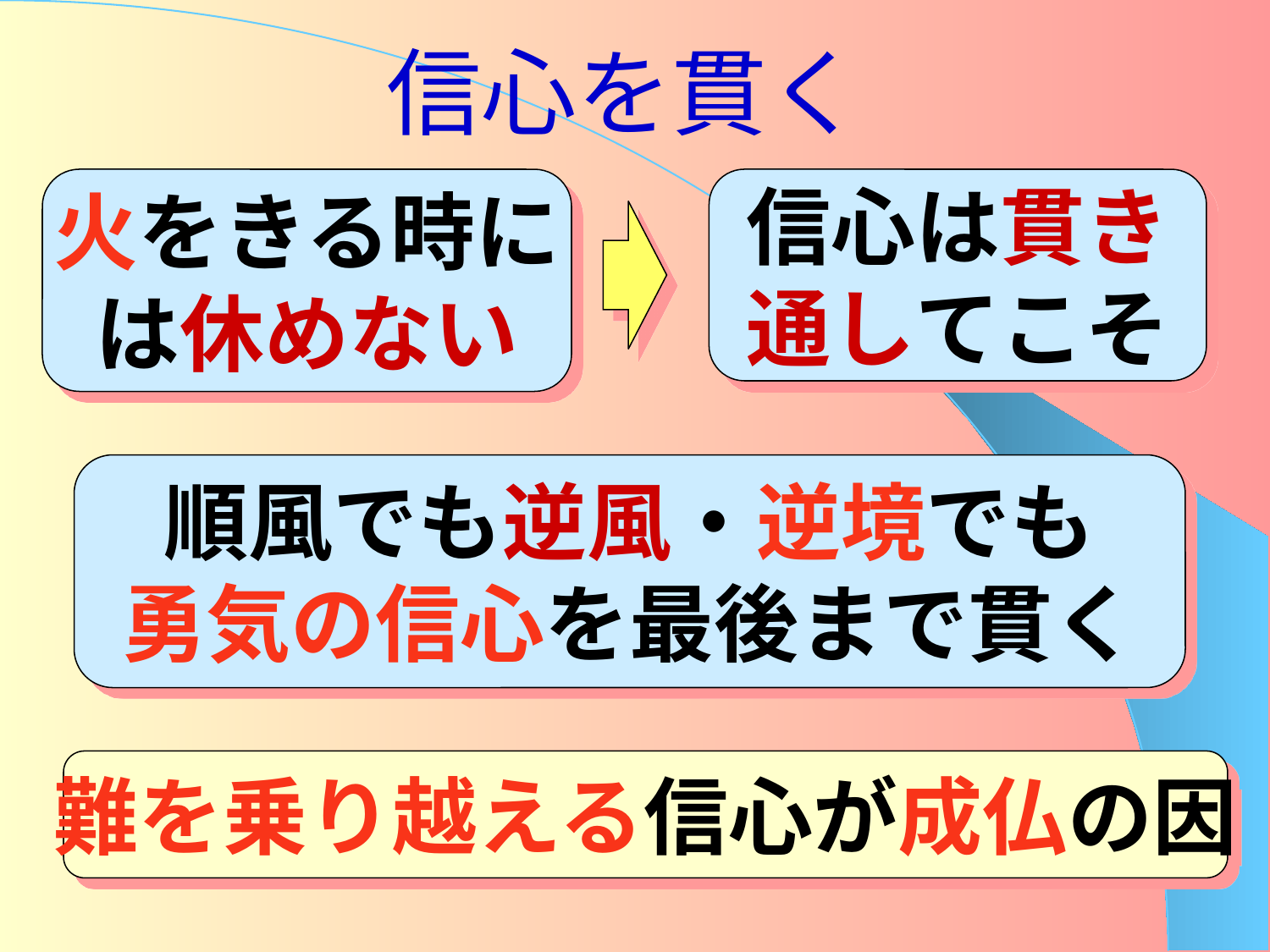

# 信心を貫く
火をきる時に
は休めない
信心は貫き
通してこそ

順風でも逆風・逆境でも
勇気の信心を最後まで貫く
難を乗り越える信心が成仏の因